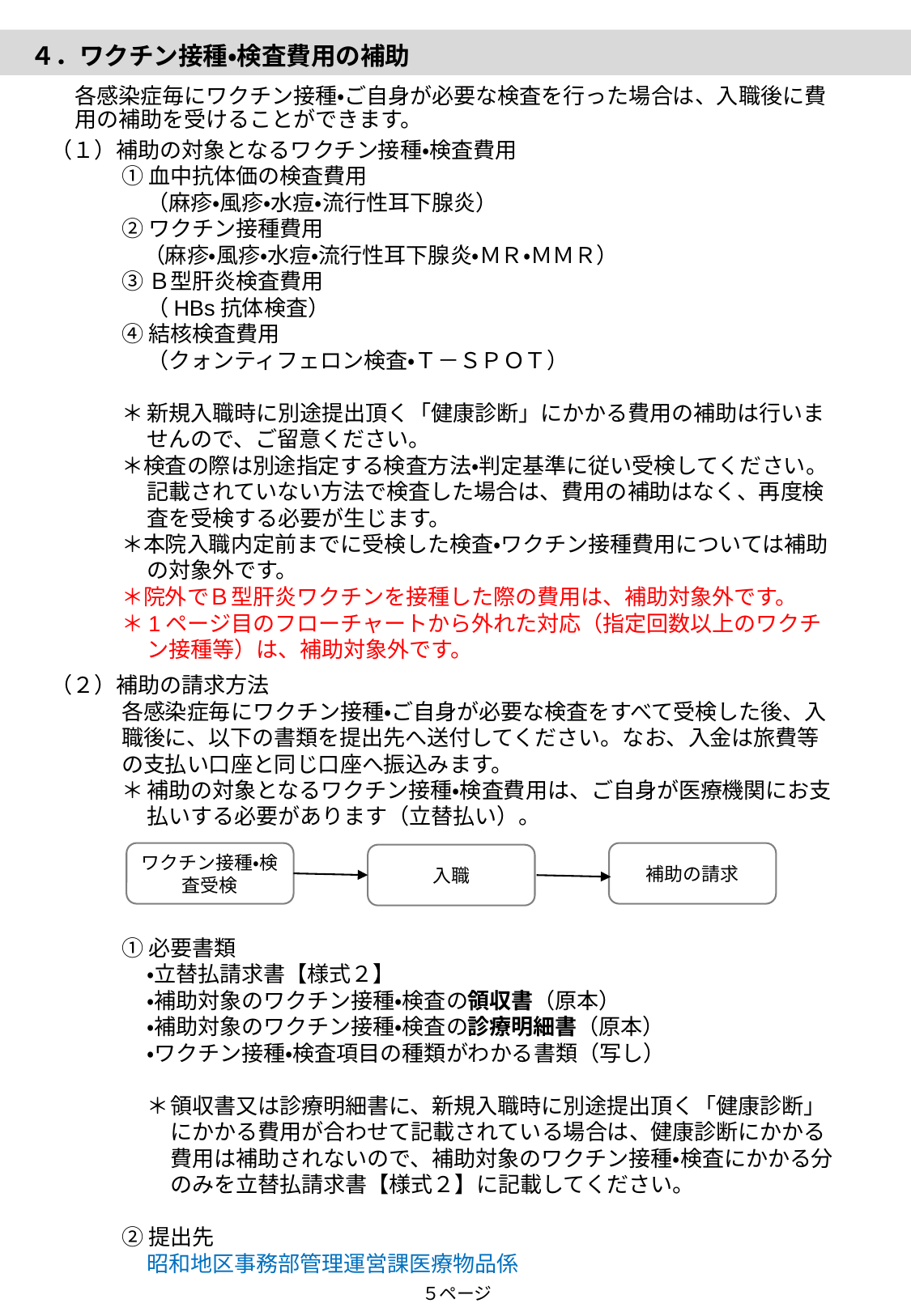

４．ワクチン接種・検査費用の補助
各感染症毎にワクチン接種・ご自身が必要な検査を行った場合は、入職後に費用の補助を受けることができます。
（１）補助の対象となるワクチン接種・検査費用
①血中抗体価の検査費用
（麻疹・風疹・水痘・流行性耳下腺炎）
②ワクチン接種費用
　（麻疹・風疹・水痘・流行性耳下腺炎・ＭＲ・ＭＭＲ）
③Ｂ型肝炎検査費用
（HBs抗体検査）
④結核検査費用
（クォンティフェロン検査・Ｔ－ＳＰＯＴ）

＊	新規入職時に別途提出頂く「健康診断」にかかる費用の補助は行いませんので、ご留意ください。
＊検査の際は別途指定する検査方法・判定基準に従い受検してください。記載されていない方法で検査した場合は、費用の補助はなく、再度検査を受検する必要が生じます。
＊本院入職内定前までに受検した検査・ワクチン接種費用については補助の対象外です。
＊院外でＢ型肝炎ワクチンを接種した際の費用は、補助対象外です。
＊1ページ目のフローチャートから外れた対応（指定回数以上のワクチン接種等）は、補助対象外です。
（２）補助の請求方法
各感染症毎にワクチン接種・ご自身が必要な検査をすべて受検した後、入職後に、以下の書類を提出先へ送付してください。なお、入金は旅費等の支払い口座と同じ口座へ振込みます。
＊	補助の対象となるワクチン接種・検査費用は、ご自身が医療機関にお支払いする必要があります（立替払い）。

①必要書類
・立替払請求書【様式２】
・補助対象のワクチン接種・検査の領収書（原本）
・補助対象のワクチン接種・検査の診療明細書（原本）
・ワクチン接種・検査項目の種類がわかる書類（写し）

＊	領収書又は診療明細書に、新規入職時に別途提出頂く「健康診断」にかかる費用が合わせて記載されている場合は、健康診断にかかる費用は補助されないので、補助対象のワクチン接種・検査にかかる分のみを立替払請求書【様式２】に記載してください。

②提出先
昭和地区事務部管理運営課医療物品係

ワクチン接種・検査受検
補助の請求
入職
５ページ